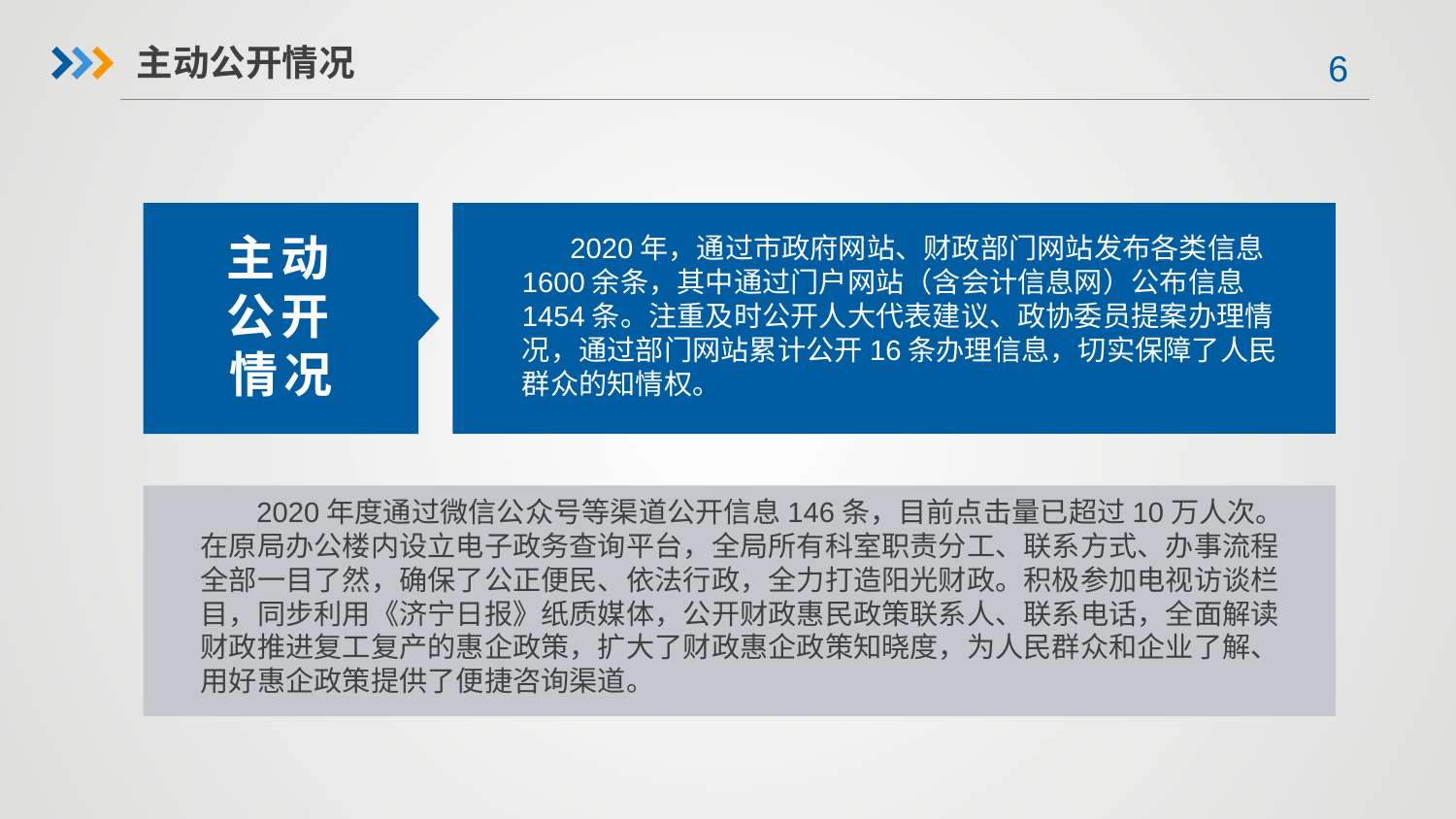

主动公开情况

主动公开情况
      2020年，通过市政府网站、财政部门网站发布各类信息1600余条，其中通过门户网站（含会计信息网）公布信息1454条。注重及时公开人大代表建议、政协委员提案办理情况，通过部门网站累计公开16条办理信息，切实保障了人民群众的知情权。

       2020年度通过微信公众号等渠道公开信息146条，目前点击量已超过10万人次。在原局办公楼内设立电子政务查询平台，全局所有科室职责分工、联系方式、办事流程全部一目了然，确保了公正便民、依法行政，全力打造阳光财政。积极参加电视访谈栏目，同步利用《济宁日报》纸质媒体，公开财政惠民政策联系人、联系电话，全面解读财政推进复工复产的惠企政策，扩大了财政惠企政策知晓度，为人民群众和企业了解、用好惠企政策提供了便捷咨询渠道。